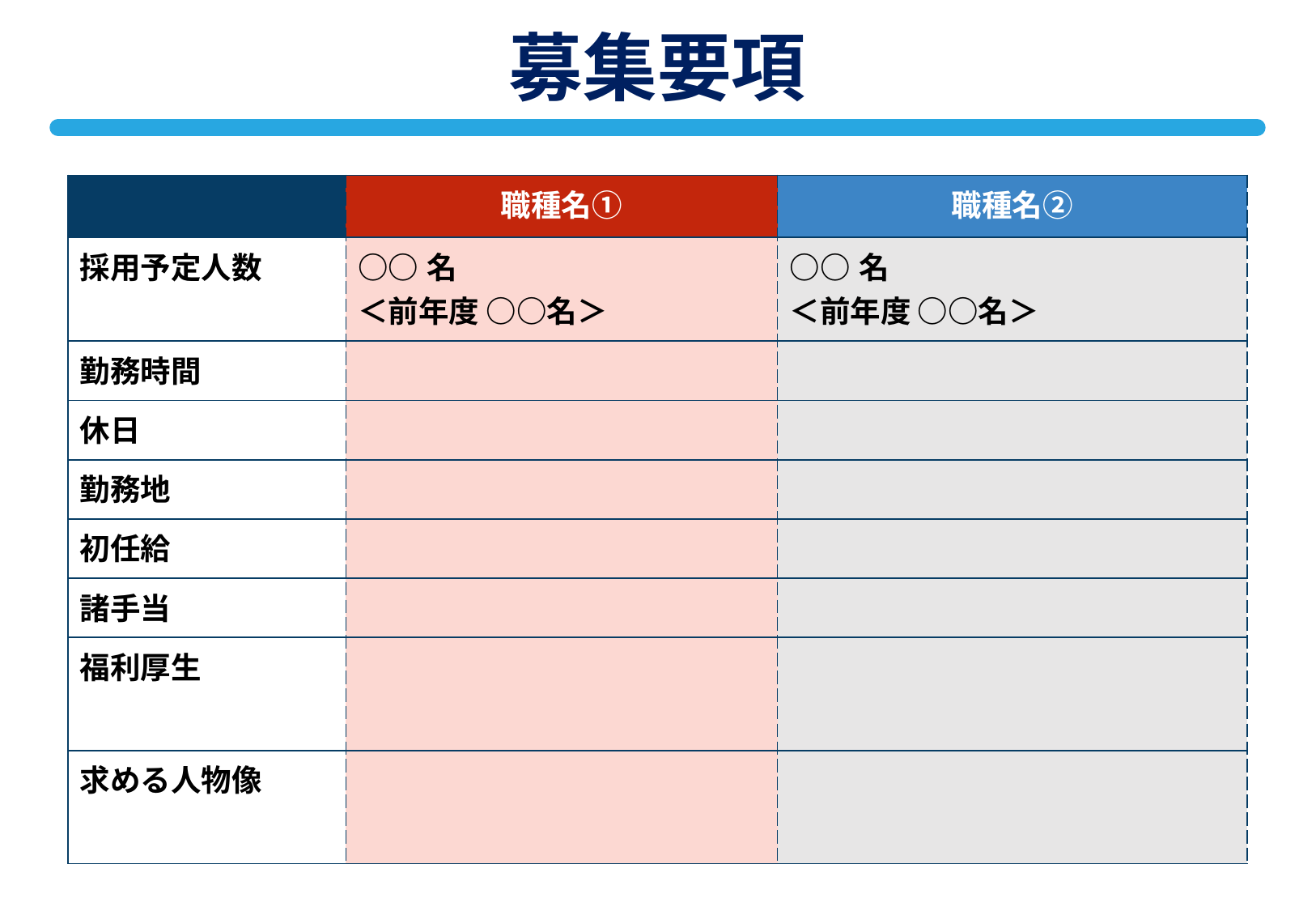

# 募集要項
|  | 職種名① | 職種名② |
| --- | --- | --- |
| 採用予定人数 | ○○名 ＜前年度 ○○名＞ | ○○名 ＜前年度 ○○名＞ |
| 勤務時間 |  |  |
| 休日 |  |  |
| 勤務地 |  |  |
| 初任給 |  |  |
| 諸手当 |  |  |
| 福利厚生 |  |  |
| 求める人物像 |  |  |